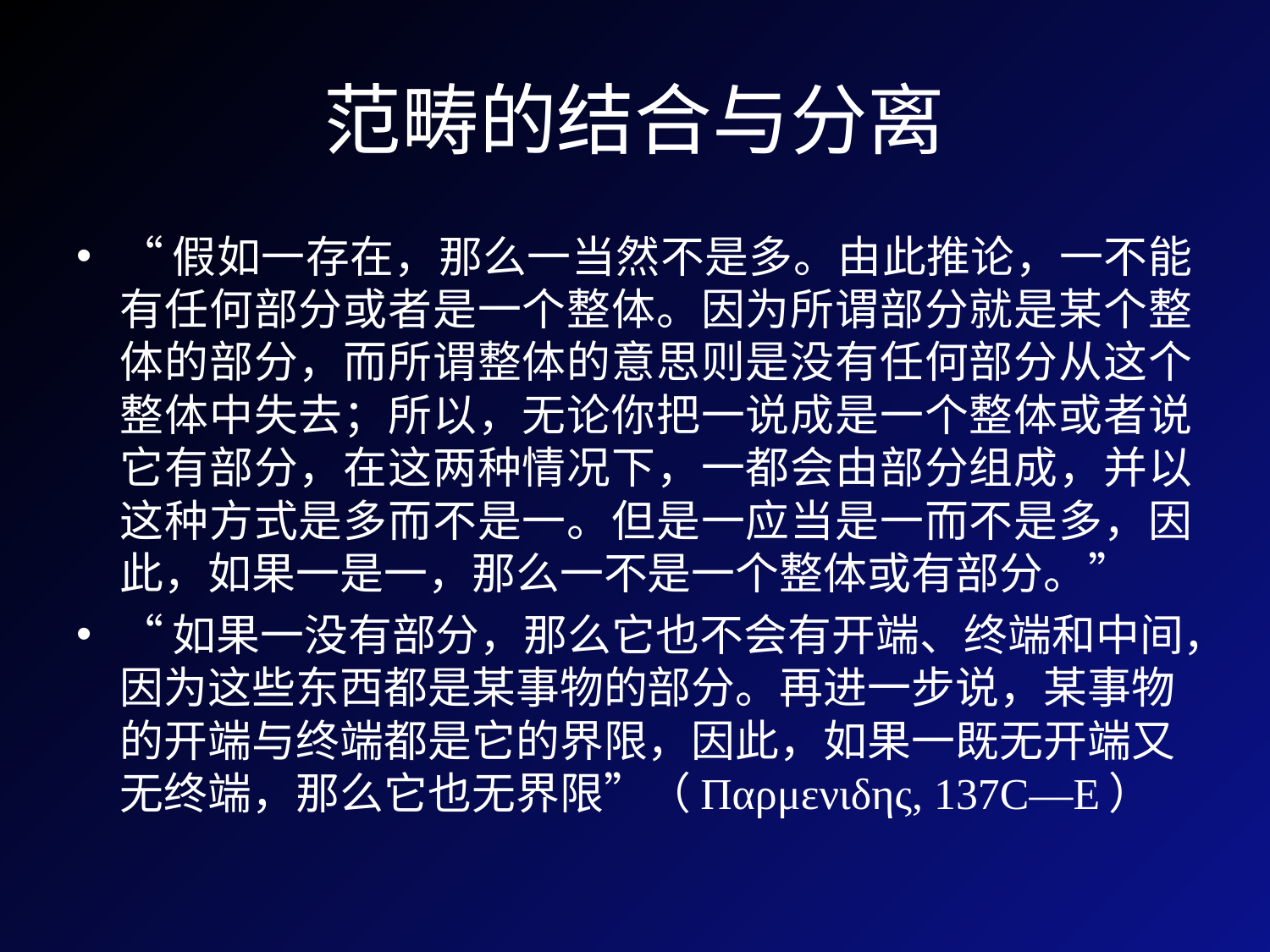

# 范畴的结合与分离
“假如一存在，那么一当然不是多。由此推论，一不能有任何部分或者是一个整体。因为所谓部分就是某个整体的部分，而所谓整体的意思则是没有任何部分从这个整体中失去；所以，无论你把一说成是一个整体或者说它有部分，在这两种情况下，一都会由部分组成，并以这种方式是多而不是一。但是一应当是一而不是多，因此，如果一是一，那么一不是一个整体或有部分。”
“如果一没有部分，那么它也不会有开端、终端和中间，因为这些东西都是某事物的部分。再进一步说，某事物的开端与终端都是它的界限，因此，如果一既无开端又无终端，那么它也无界限”（Παρμενιδης, 137C—E）